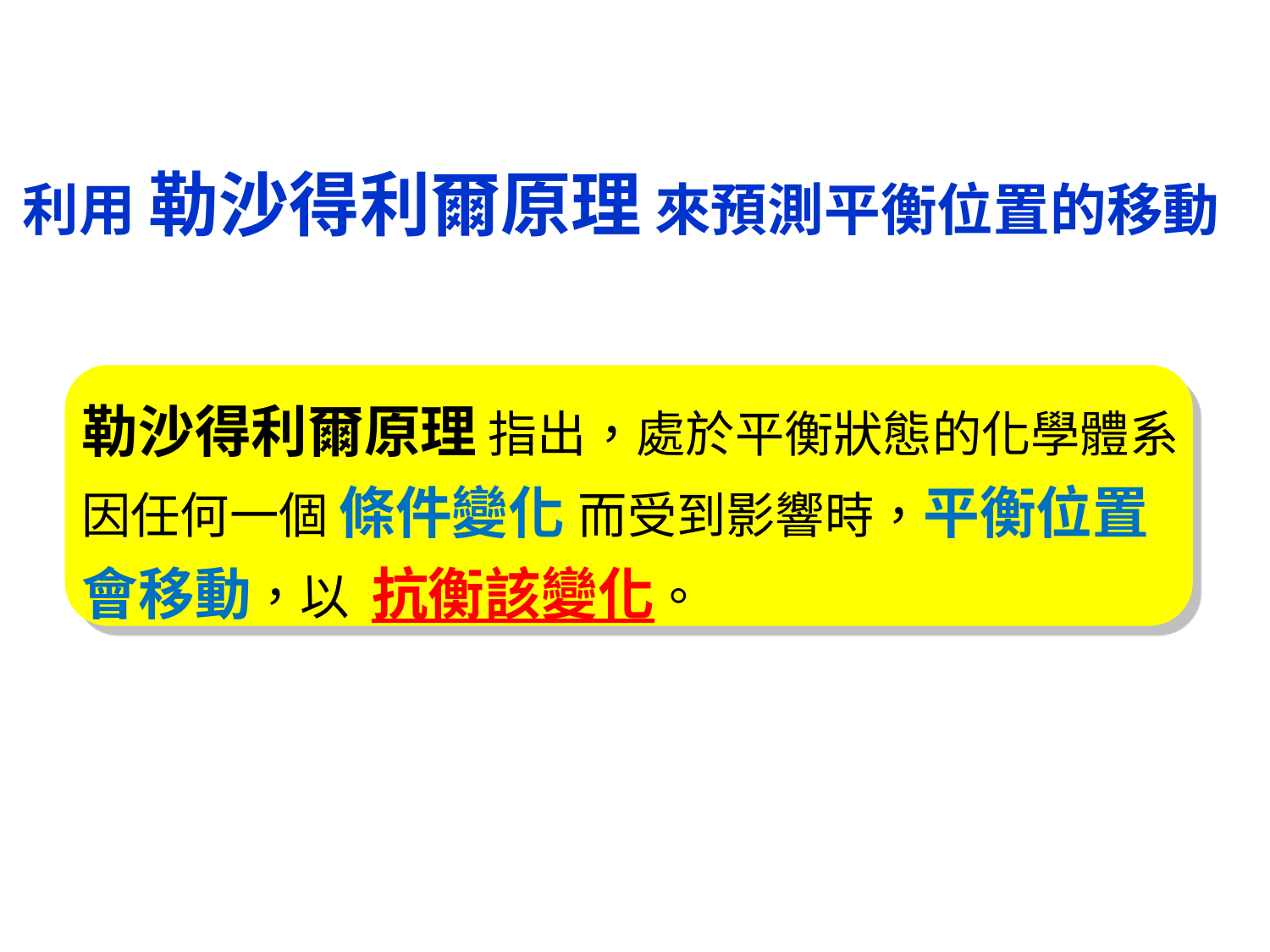

利用 勒沙得利爾原理 來預測平衡位置的移動

勒沙得利爾原理 指出，處於平衡狀態的化學體系因任何一個 條件變化 而受到影響時，平衡位置會移動，以  抗衡該變化。